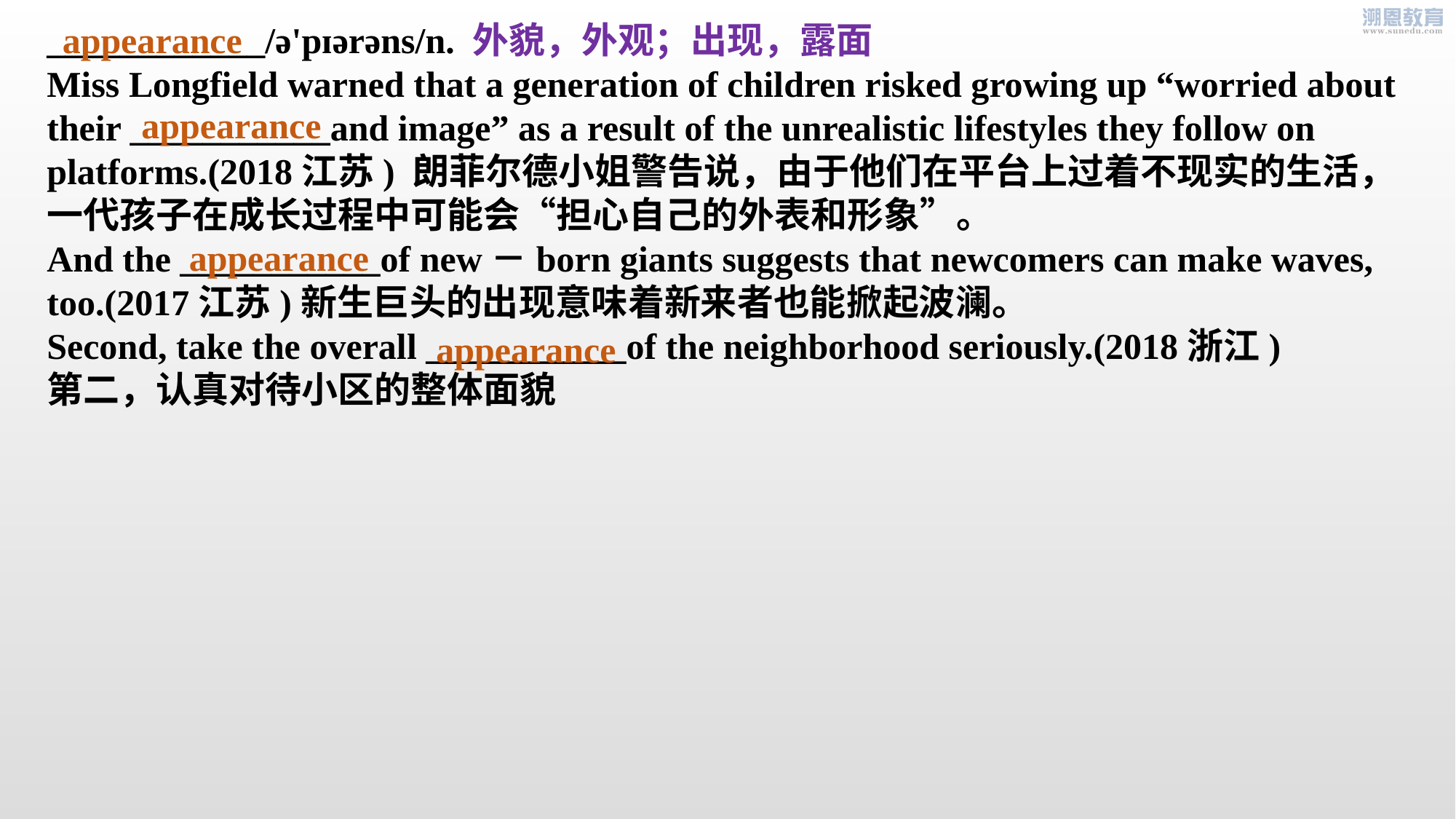

____________/ə'pɪərəns/n. 外貌，外观；出现，露面
Miss Longfield warned that a generation of children risked growing up “worried about their ___________and image” as a result of the unrealistic lifestyles they follow on platforms.(2018江苏) 朗菲尔德小姐警告说，由于他们在平台上过着不现实的生活，一代孩子在成长过程中可能会“担心自己的外表和形象”。
And the ___________of new－born giants suggests that newcomers can make waves, too.(2017江苏)新生巨头的出现意味着新来者也能掀起波澜。
Second, take the overall ___________of the neighborhood seriously.(2018浙江)
第二，认真对待小区的整体面貌
appearance
appearance
appearance
appearance